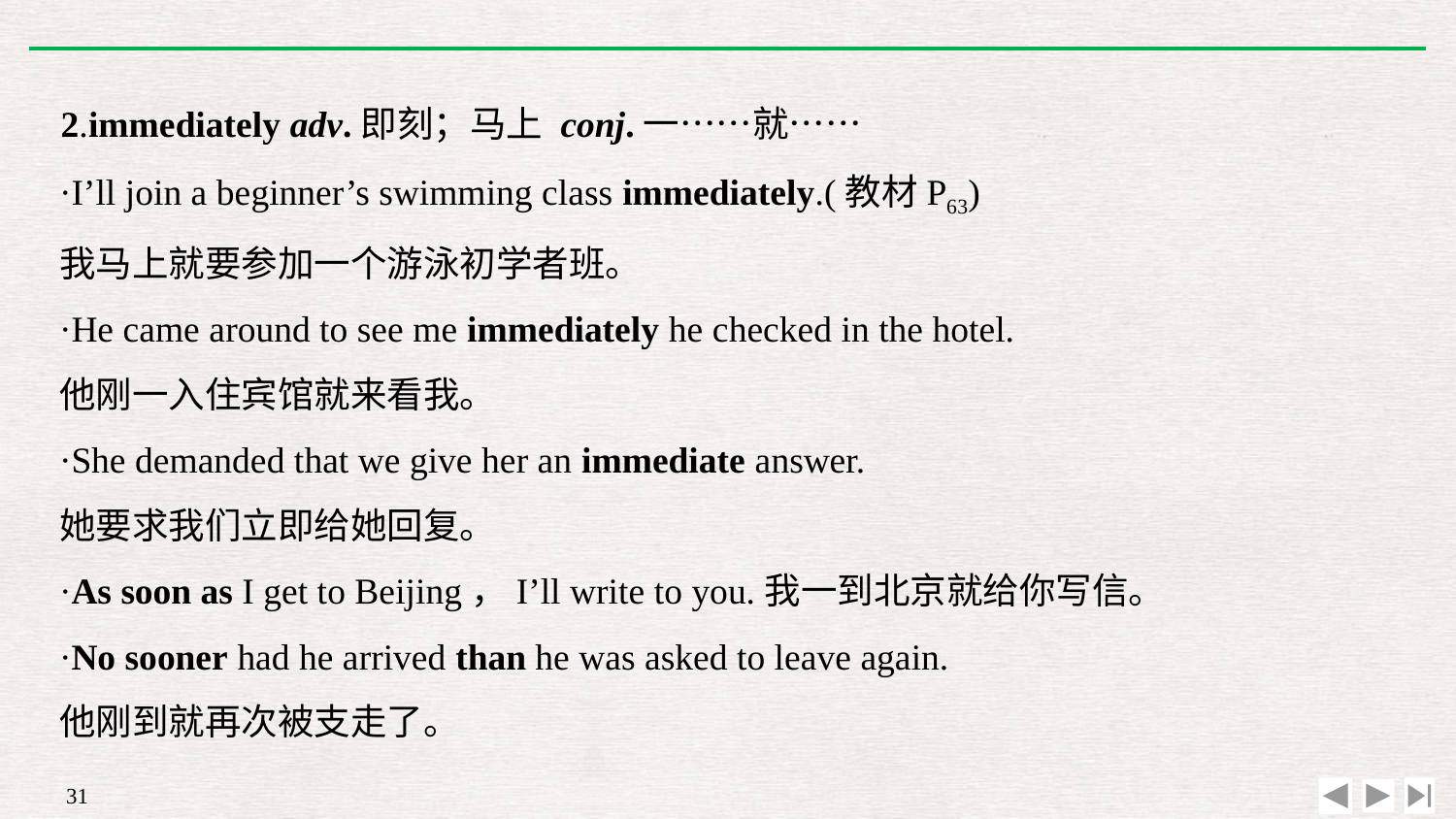

2.immediately adv.即刻；马上 conj.一……就……
·I’ll join a beginner’s swimming class immediately.(教材P63)
我马上就要参加一个游泳初学者班。
·He came around to see me immediately he checked in the hotel.
他刚一入住宾馆就来看我。
·She demanded that we give her an immediate answer.
她要求我们立即给她回复。
·As soon as I get to Beijing，I’ll write to you.我一到北京就给你写信。
·No sooner had he arrived than he was asked to leave again.
他刚到就再次被支走了。